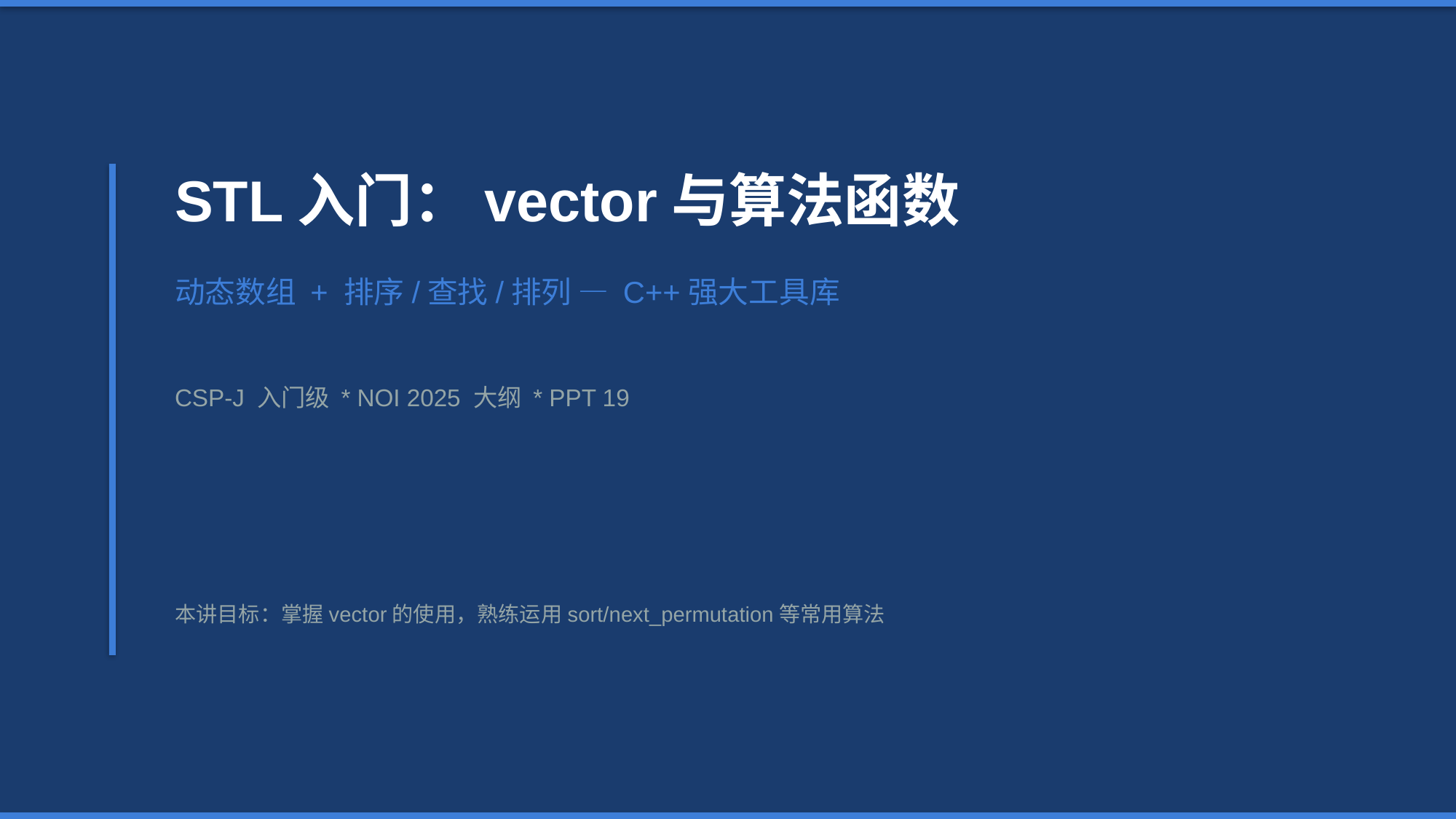

STL入门：vector与算法函数
动态数组 + 排序/查找/排列 — C++强大工具库
CSP-J 入门级 * NOI 2025 大纲 * PPT 19
本讲目标：掌握vector的使用，熟练运用sort/next_permutation等常用算法